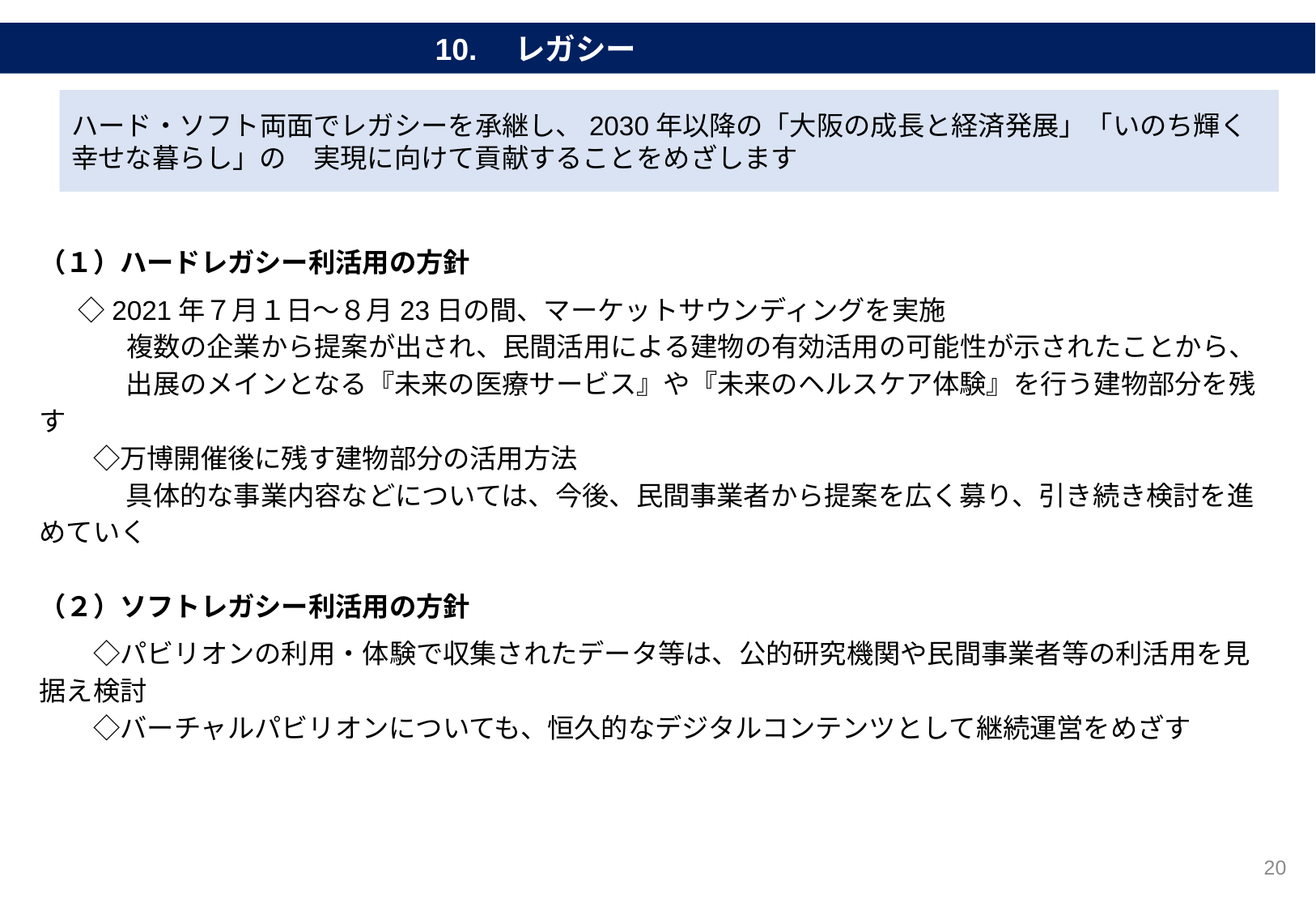

10.　レガシー
ハード・ソフト両面でレガシーを承継し、2030年以降の「大阪の成長と経済発展」「いのち輝く幸せな暮らし」の　実現に向けて貢献することをめざします
（１）ハードレガシー利活用の方針
　  ◇2021年７月１日～８月23日の間、マーケットサウンディングを実施
　　　 複数の企業から提案が出され、民間活用による建物の有効活用の可能性が示されたことから、
　　　 出展のメインとなる『未来の医療サービス』や『未来のヘルスケア体験』を行う建物部分を残す
　　◇万博開催後に残す建物部分の活用方法
　　　 具体的な事業内容などについては、今後、民間事業者から提案を広く募り、引き続き検討を進めていく

（２）ソフトレガシー利活用の方針
　　◇パビリオンの利用・体験で収集されたデータ等は、公的研究機関や民間事業者等の利活用を見据え検討
　　◇バーチャルパビリオンについても、恒久的なデジタルコンテンツとして継続運営をめざす
20